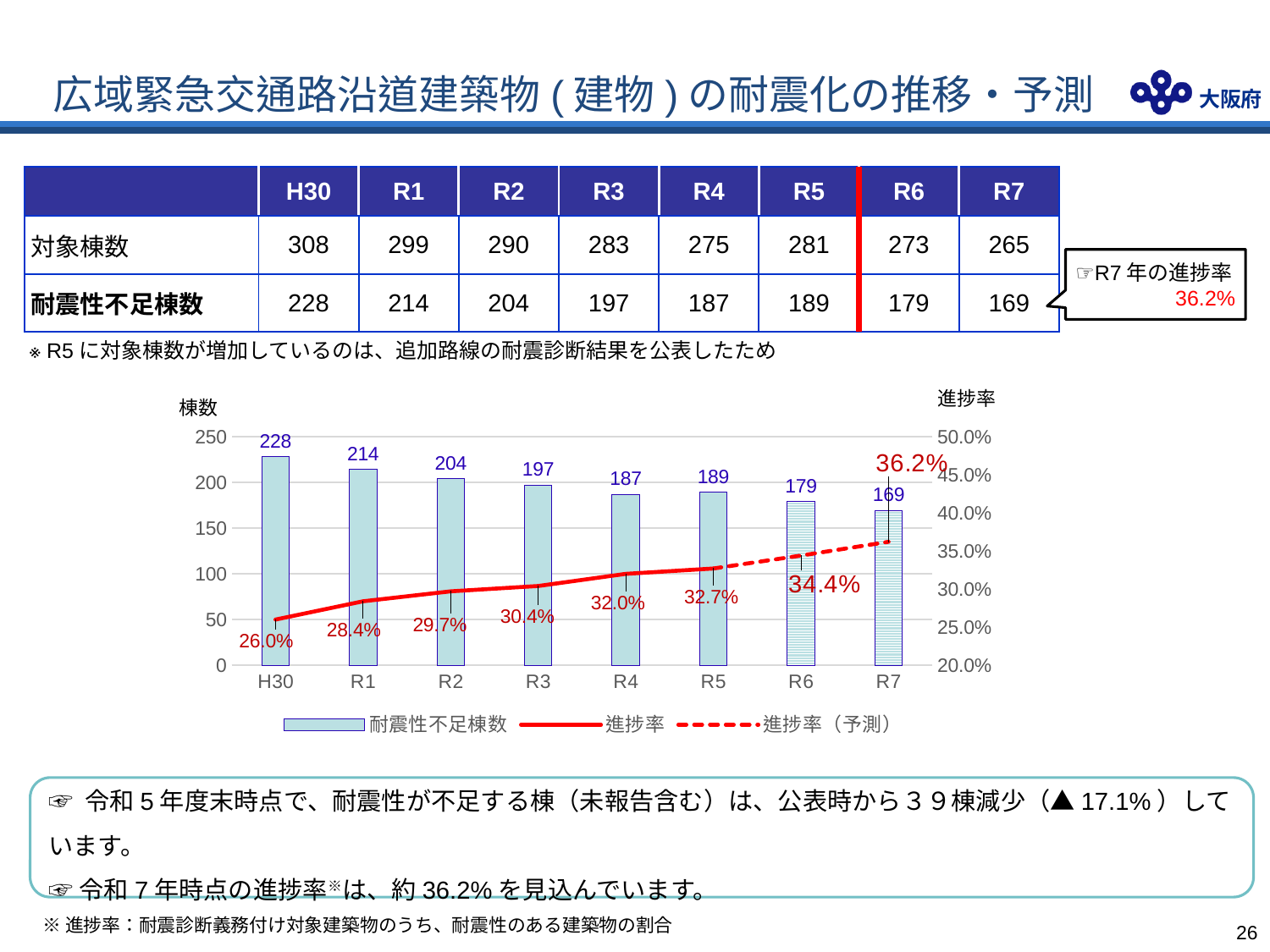

# 広域緊急交通路沿道建築物(建物)の耐震化の推移・予測
|  | H30 | R1 | R2 | R3 | R4 | R5 | R6 | R7 |
| --- | --- | --- | --- | --- | --- | --- | --- | --- |
| 対象棟数 | 308 | 299 | 290 | 283 | 275 | 281 | 273 | 265 |
| 耐震性不足棟数 | 228 | 214 | 204 | 197 | 187 | 189 | 179 | 169 |
☞R7年の進捗率
36.2%
※R5に対象棟数が増加しているのは、追加路線の耐震診断結果を公表したため
進捗率
棟数

### Chart

| Category | 耐震性不足棟数 | 進捗率 | 進捗率（予測） |
|---|---|---|---|
| H30 | 228.0 | 0.26 | None |
| R1 | 214.0 | 0.284 | None |
| R2 | 204.0 | 0.297 | None |
| R3 | 197.0 | 0.304 | None |
| R4 | 187.0 | 0.32 | None |
| R5 | 189.0 | 0.327 | 0.327 |
| R6 | 179.0 | None | 0.344 |
| R7 | 169.0 | None | 0.362 |
☞ 令和5年度末時点で、耐震性が不足する棟（未報告含む）は、公表時から３９棟減少（▲17.1%）しています。
☞令和7年時点の進捗率※は、約36.2%を見込んでいます。
※進捗率：耐震診断義務付け対象建築物のうち、耐震性のある建築物の割合
26